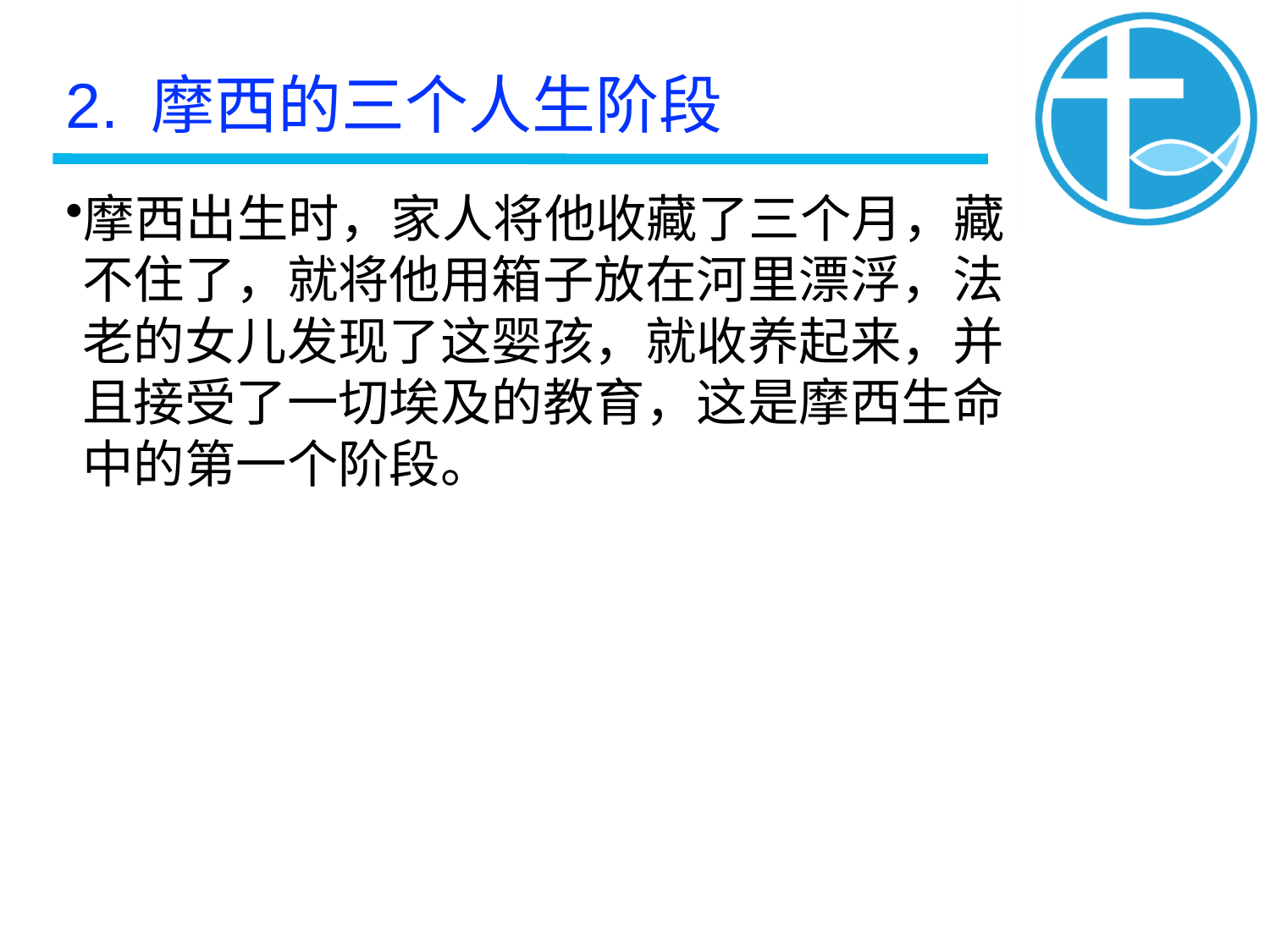

2. 摩西的三个人生阶段
摩西出生时，家人将他收藏了三个月，藏不住了，就将他用箱子放在河里漂浮，法老的女儿发现了这婴孩，就收养起来，并且接受了一切埃及的教育，这是摩西生命中的第一个阶段。